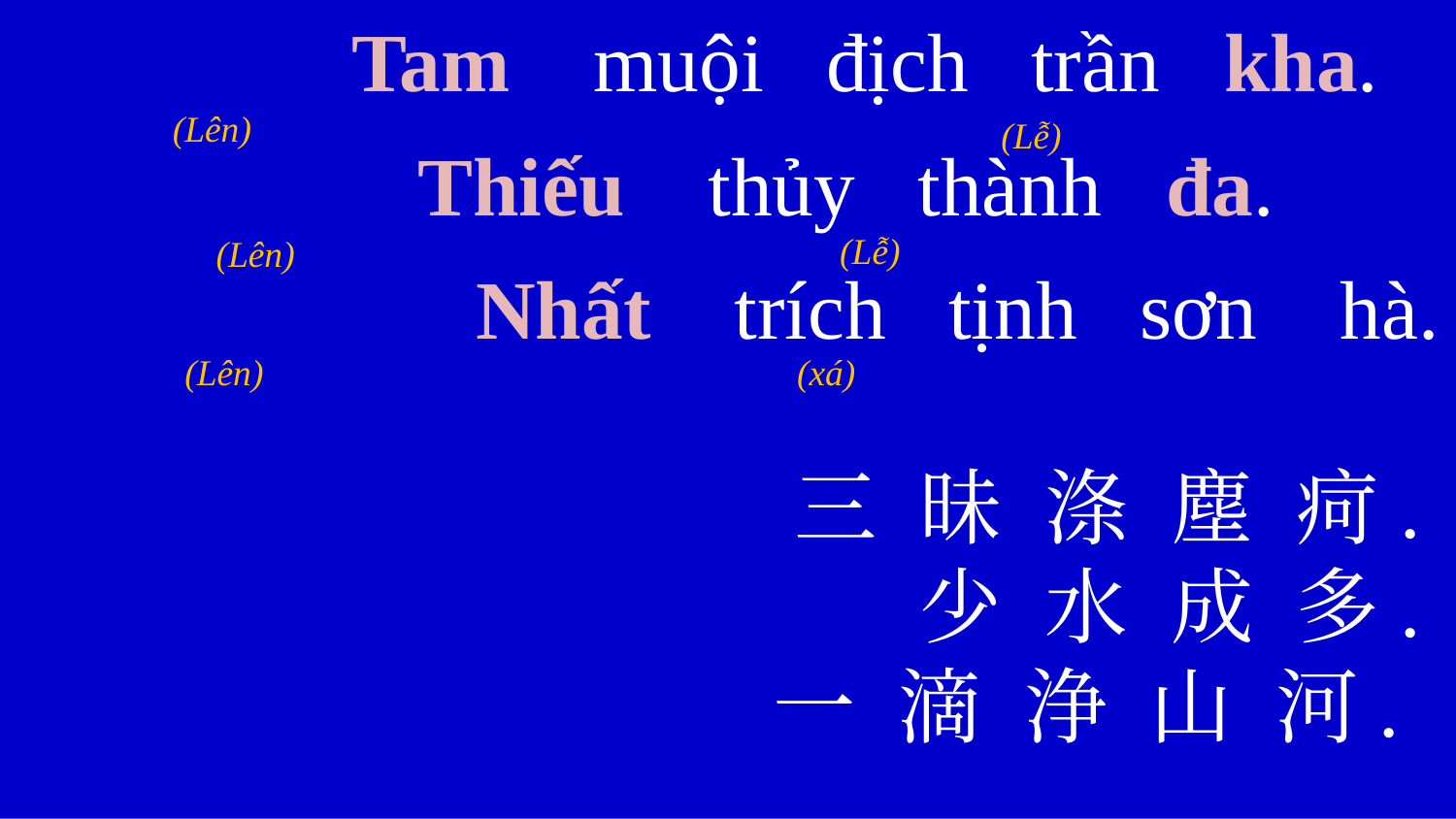

Tam    muội   địch   trần   kha.

Thiếu    thủy   thành   đa.

Nhất    trích   tịnh   sơn    hà.

三  昧  涤  塵  疴.
 少  水  成  多.
一  滴  浄  山  河.

(Lên)
(Lễ)
(Lễ)
(Lên)
(Lên)
(xá)